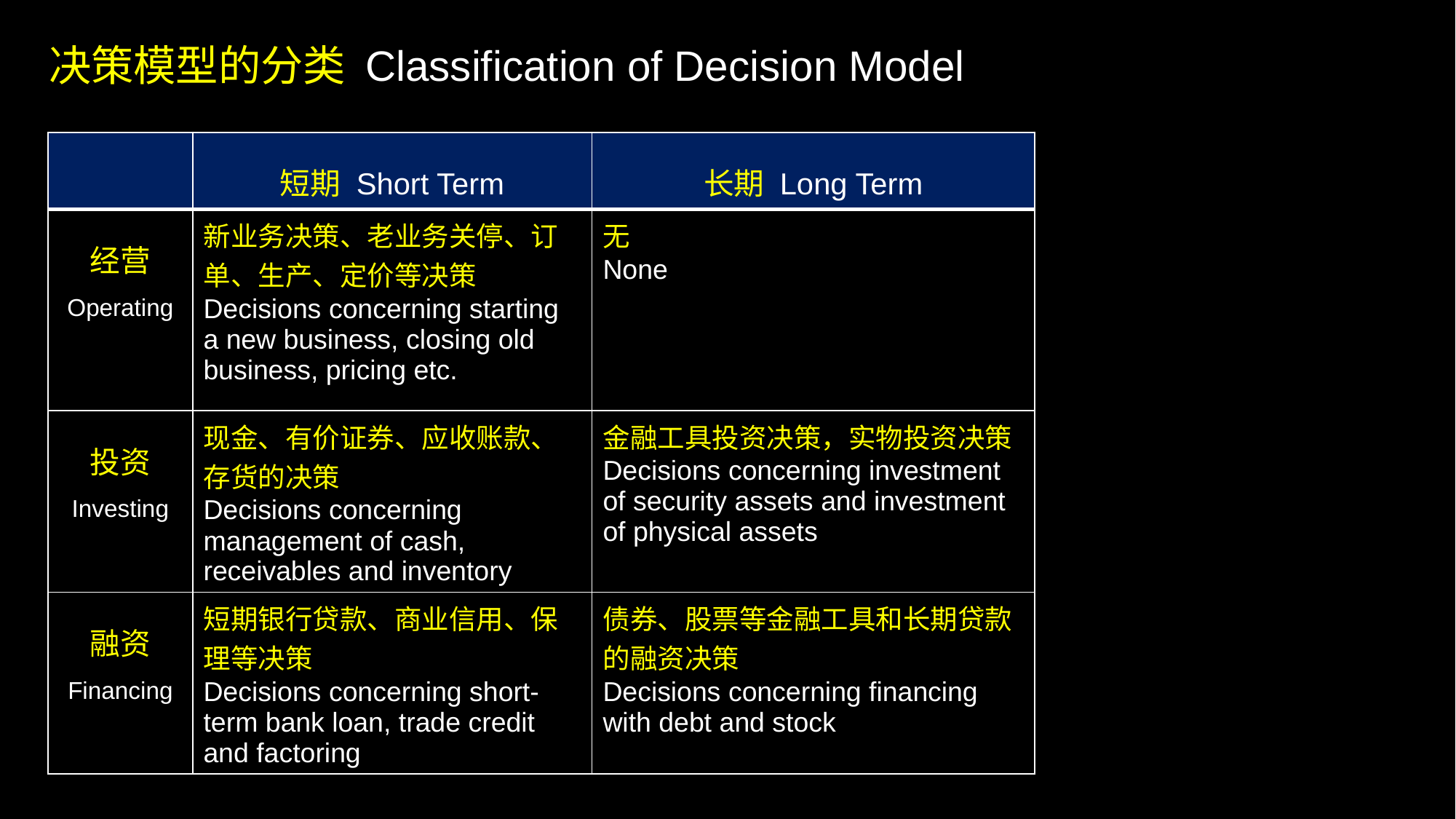

决策模型的分类 Classification of Decision Model
|  | 短期 Short Term | 长期 Long Term |
| --- | --- | --- |
| 经营 Operating | 新业务决策、老业务关停、订单、生产、定价等决策 Decisions concerning starting a new business, closing old business, pricing etc. | 无 None |
| 投资 Investing | 现金、有价证券、应收账款、存货的决策 Decisions concerning management of cash, receivables and inventory | 金融工具投资决策，实物投资决策 Decisions concerning investment of security assets and investment of physical assets |
| 融资 Financing | 短期银行贷款、商业信用、保理等决策 Decisions concerning short-term bank loan, trade credit and factoring | 债券、股票等金融工具和长期贷款的融资决策 Decisions concerning financing with debt and stock |